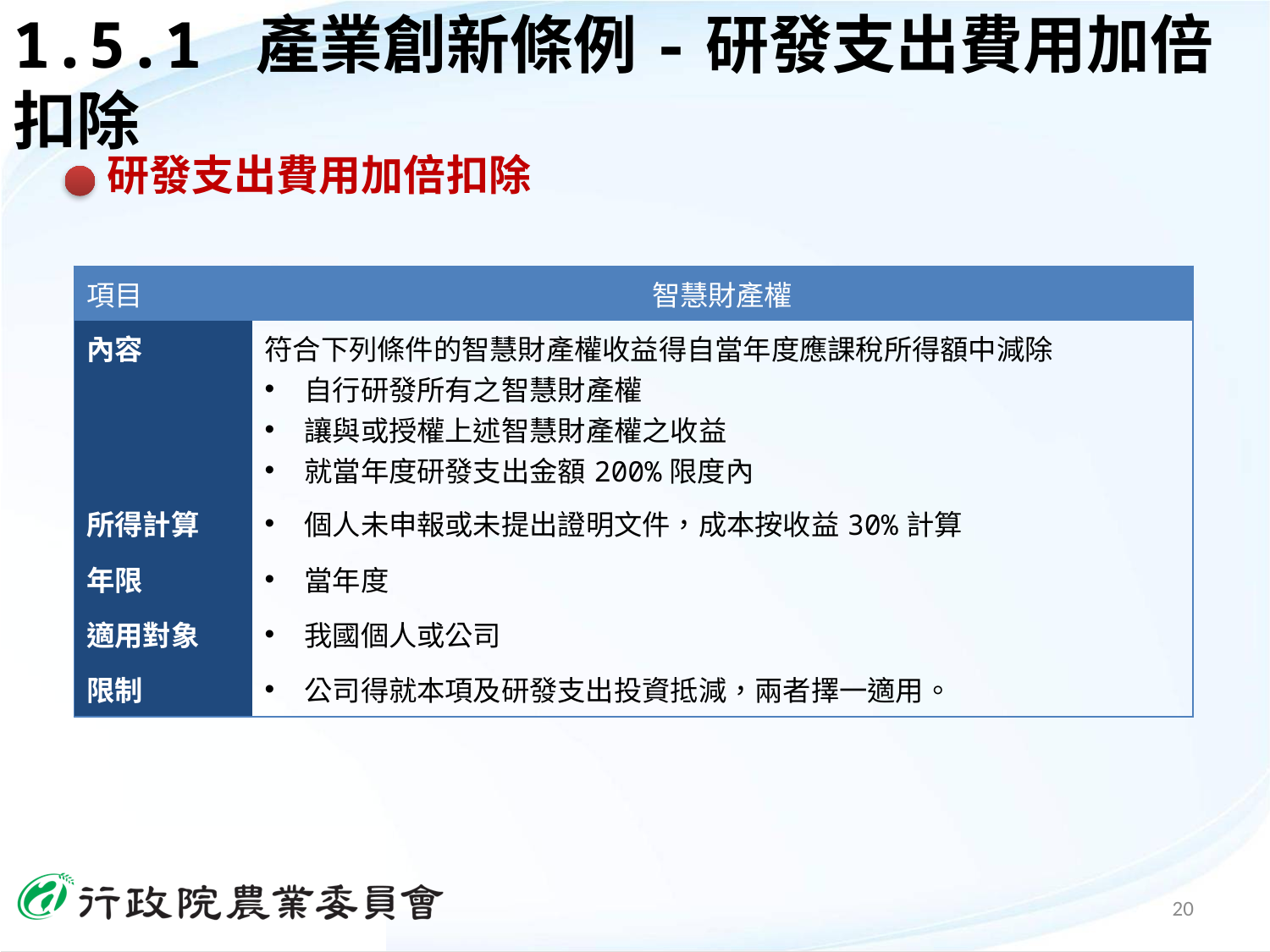

1.5.1 產業創新條例-研發支出費用加倍扣除
研發支出費用加倍扣除

| 項目 | 智慧財產權 |
| --- | --- |
| 內容 | 符合下列條件的智慧財產權收益得自當年度應課稅所得額中減除 自行研發所有之智慧財產權 讓與或授權上述智慧財產權之收益 就當年度研發支出金額200%限度內 |
| 所得計算 | 個人未申報或未提出證明文件，成本按收益30%計算 |
| 年限 | 當年度 |
| 適用對象 | 我國個人或公司 |
| 限制 | 公司得就本項及研發支出投資抵減，兩者擇一適用。 |
20